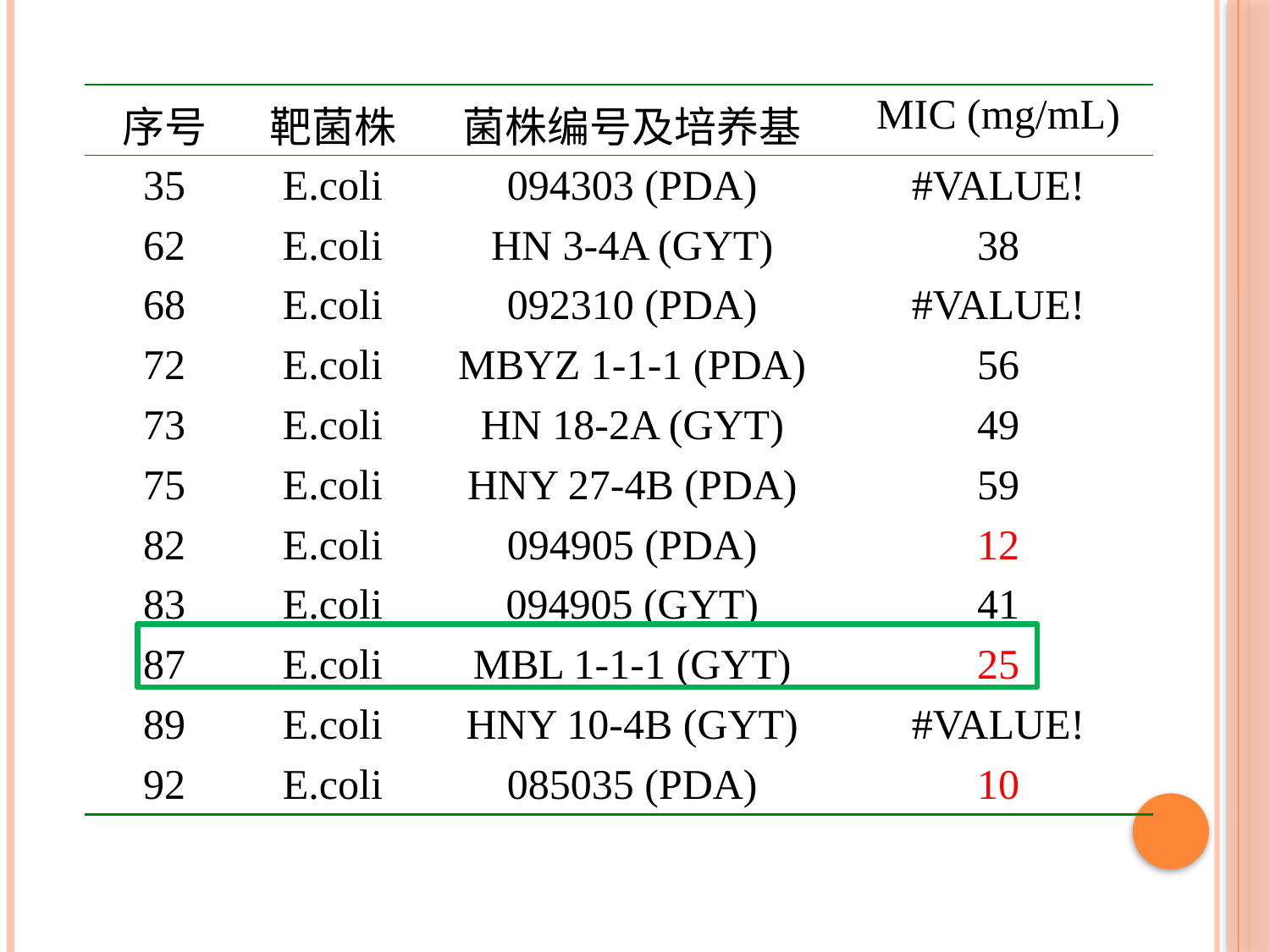

| 序号 | 靶菌株 | 菌株编号及培养基 | MIC (mg/mL) |
| --- | --- | --- | --- |
| 35 | E.coli | 094303 (PDA) | #VALUE! |
| 62 | E.coli | HN 3-4A (GYT) | 38 |
| 68 | E.coli | 092310 (PDA) | #VALUE! |
| 72 | E.coli | MBYZ 1-1-1 (PDA) | 56 |
| 73 | E.coli | HN 18-2A (GYT) | 49 |
| 75 | E.coli | HNY 27-4B (PDA) | 59 |
| 82 | E.coli | 094905 (PDA) | 12 |
| 83 | E.coli | 094905 (GYT) | 41 |
| 87 | E.coli | MBL 1-1-1 (GYT) | 25 |
| 89 | E.coli | HNY 10-4B (GYT) | #VALUE! |
| 92 | E.coli | 085035 (PDA) | 10 |